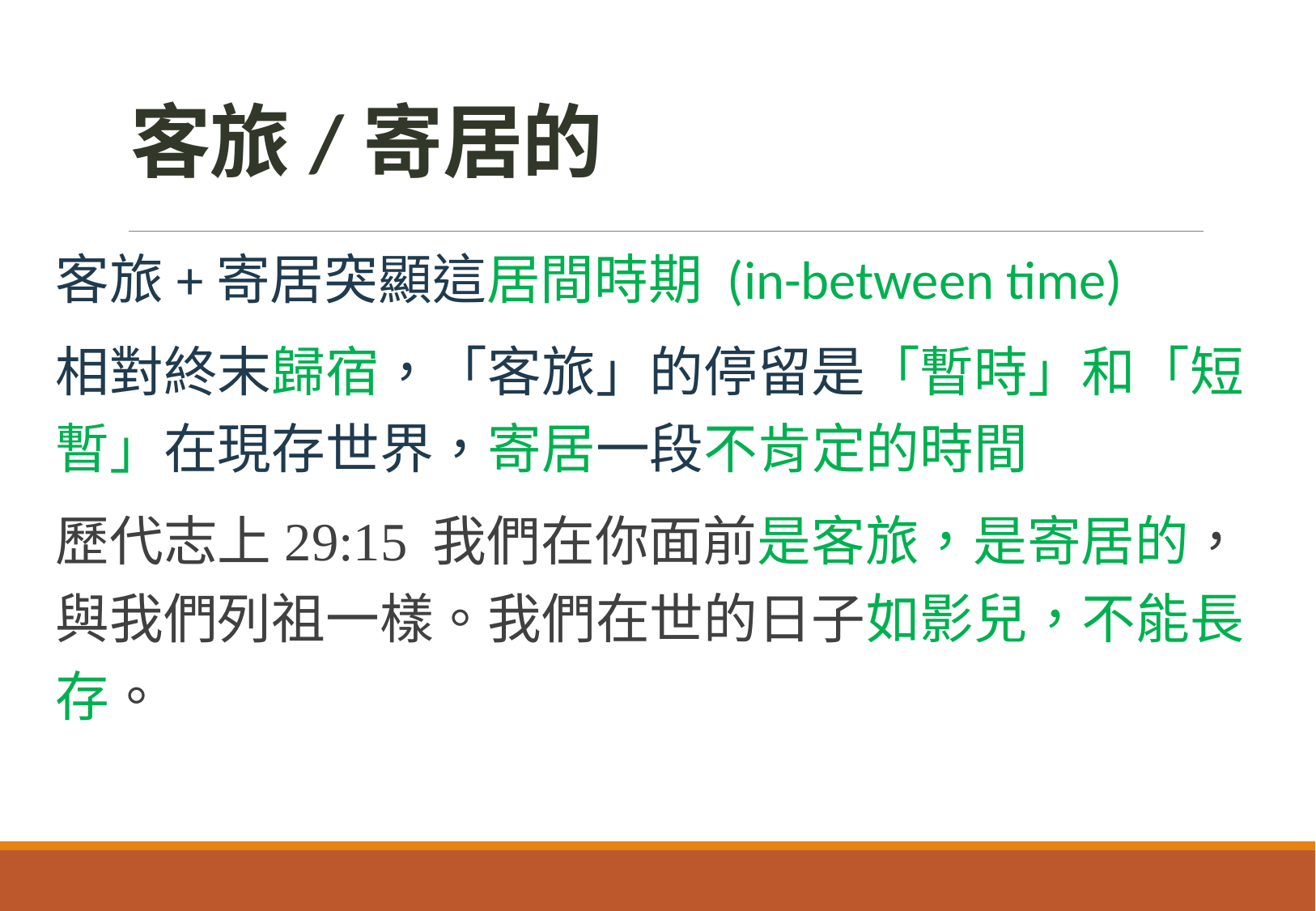

# 客旅/寄居的
客旅+寄居突顯這居間時期 (in-between time)
相對終末歸宿，「客旅」的停留是「暫時」和「短暫」在現存世界，寄居一段不肯定的時間
歷代志上29:15 我們在你面前是客旅，是寄居的，與我們列祖一樣。我們在世的日子如影兒，不能長存。